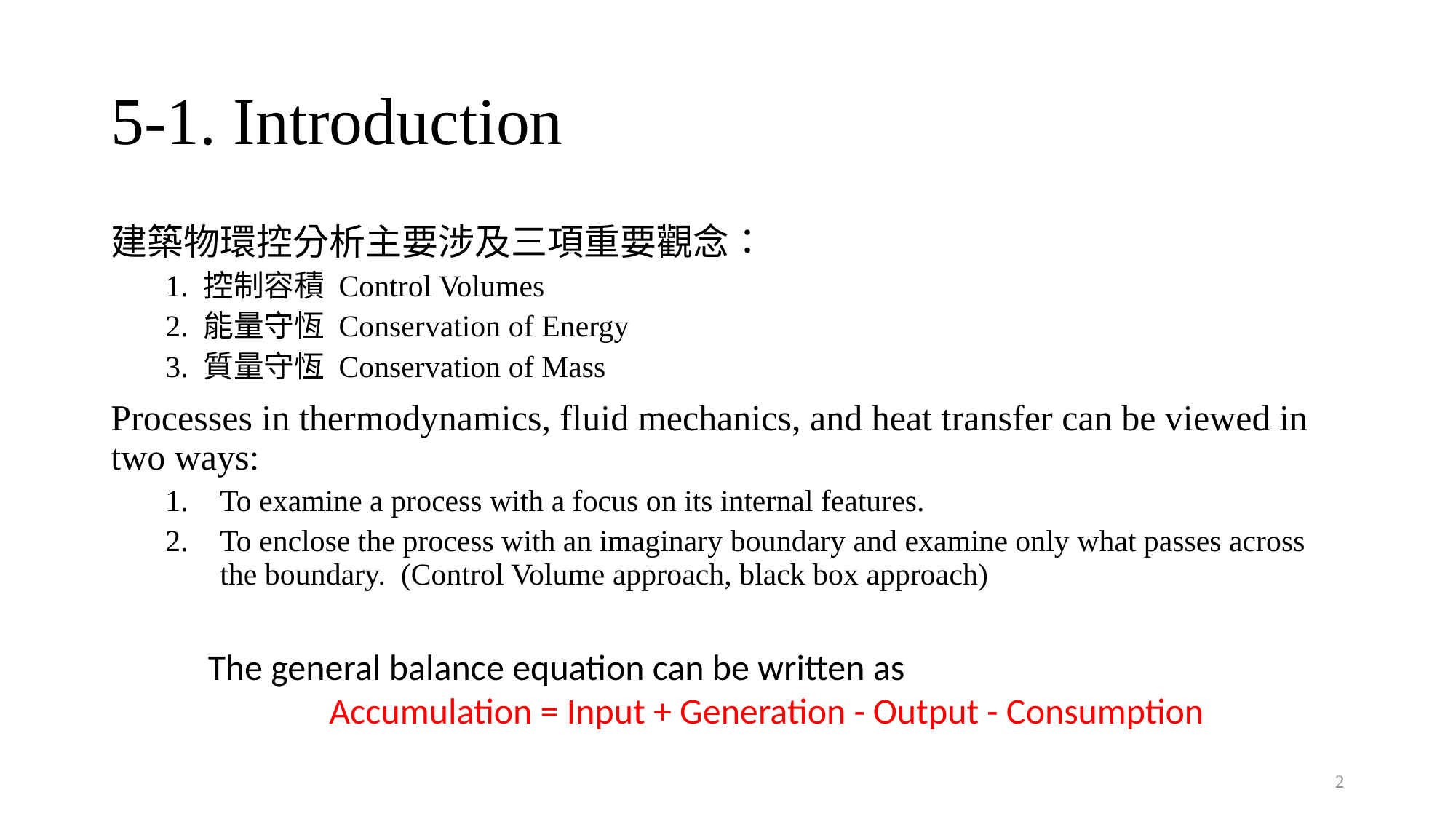

# 5-1. Introduction
建築物環控分析主要涉及三項重要觀念：
1. 控制容積 Control Volumes
2. 能量守恆 Conservation of Energy
3. 質量守恆 Conservation of Mass
Processes in thermodynamics, fluid mechanics, and heat transfer can be viewed in two ways:
To examine a process with a focus on its internal features.
To enclose the process with an imaginary boundary and examine only what passes across the boundary.  (Control Volume approach, black box approach)

The general balance equation can be written as
Accumulation = Input + Generation - Output - Consumption
2